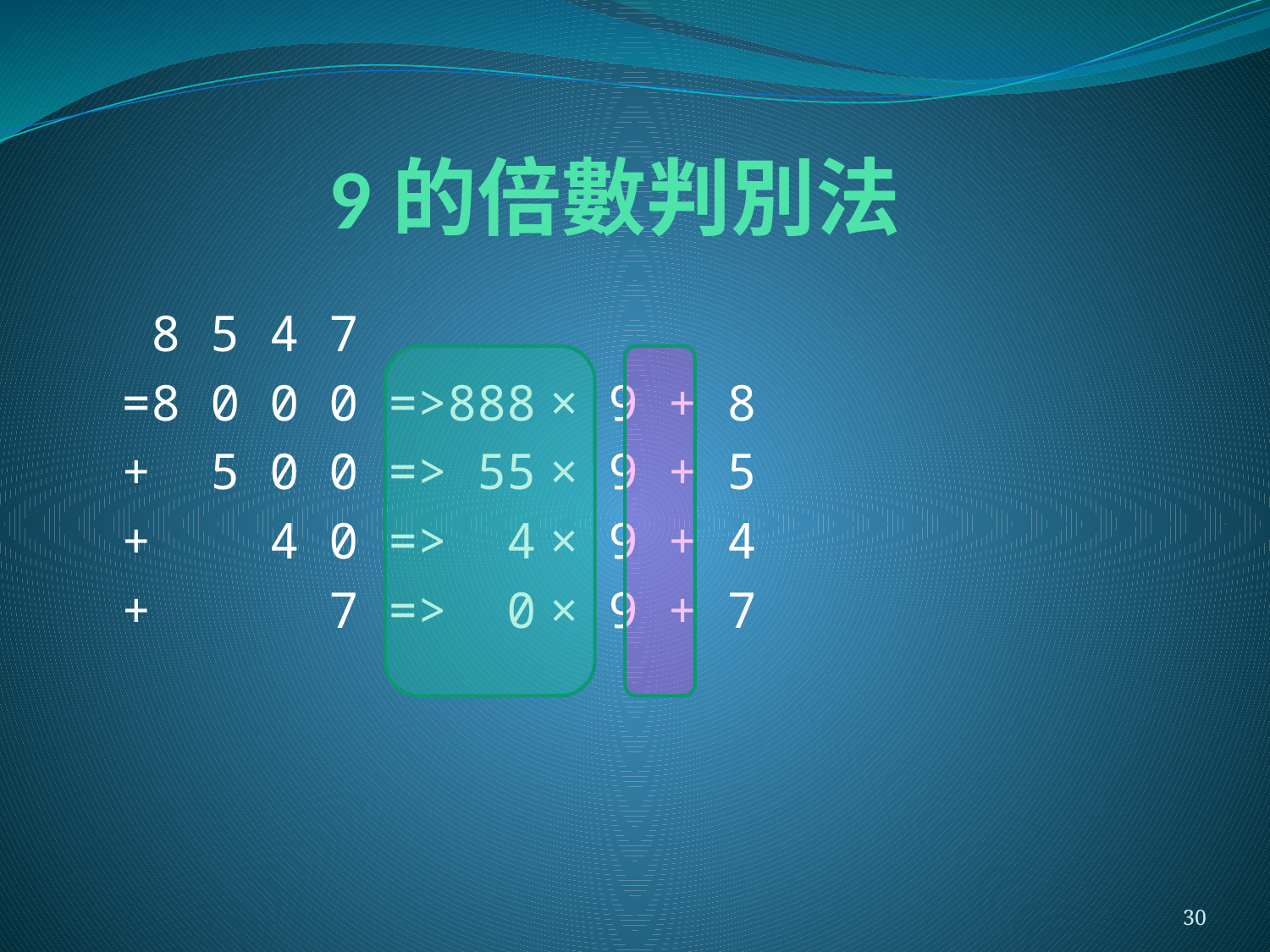

# 9的倍數判別法
 8 5 4 7
=8 0 0 0 =>888 × 9 + 8
+  5 0 0 => 55 × 9 + 5
+    4 0 =>  4 × 9 + 4
+      7 =>  0 × 9 + 7

30